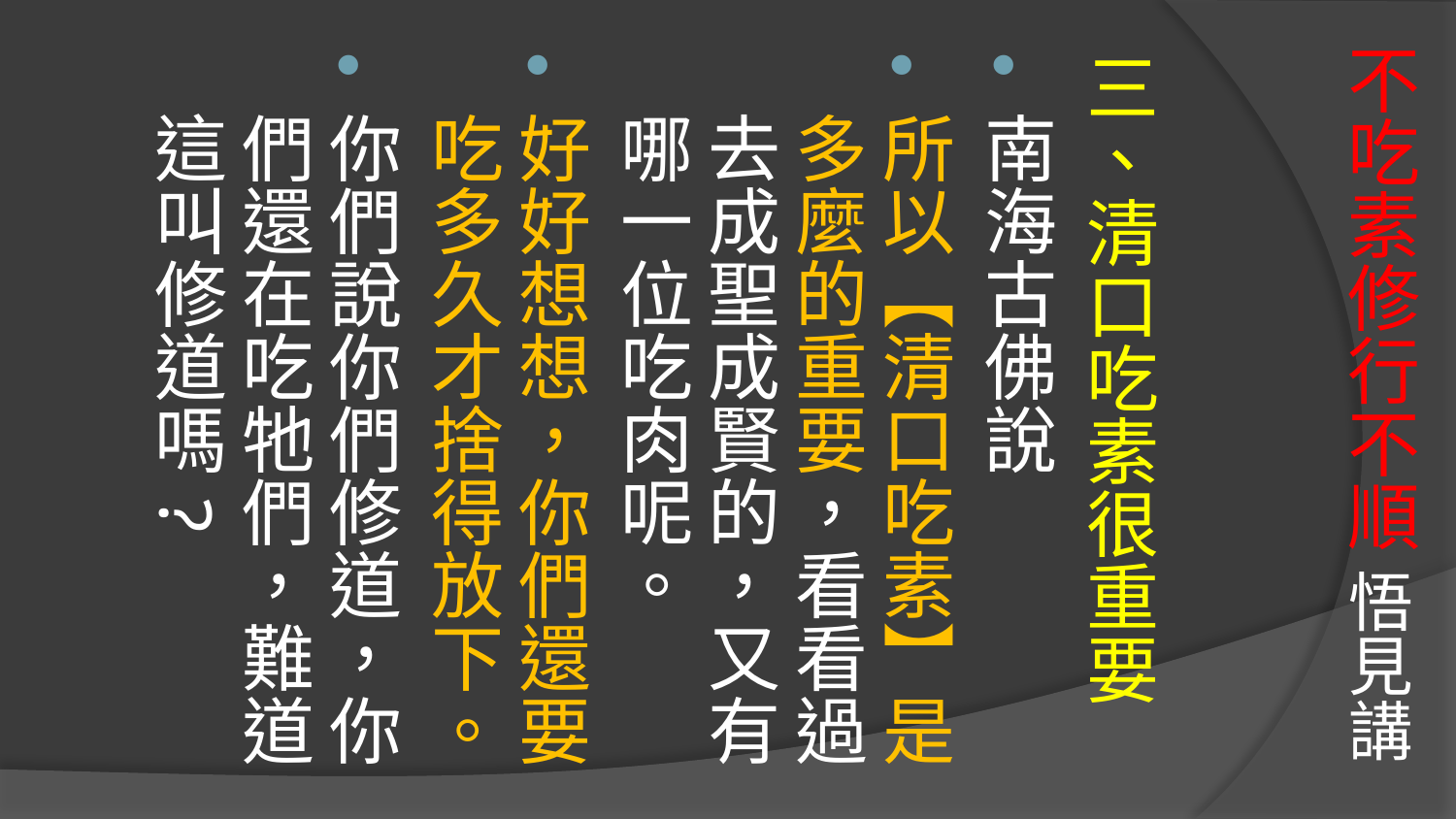

# 不吃素修行不順 悟見講
三、清口吃素很重要
南海古佛說
所以【清口吃素】是多麼的重要，看看過去成聖成賢的，又有哪一位吃肉呢。
好好想想，你們還要吃多久才捨得放下。
你們說你們修道，你們還在吃牠們，難道這叫修道嗎?